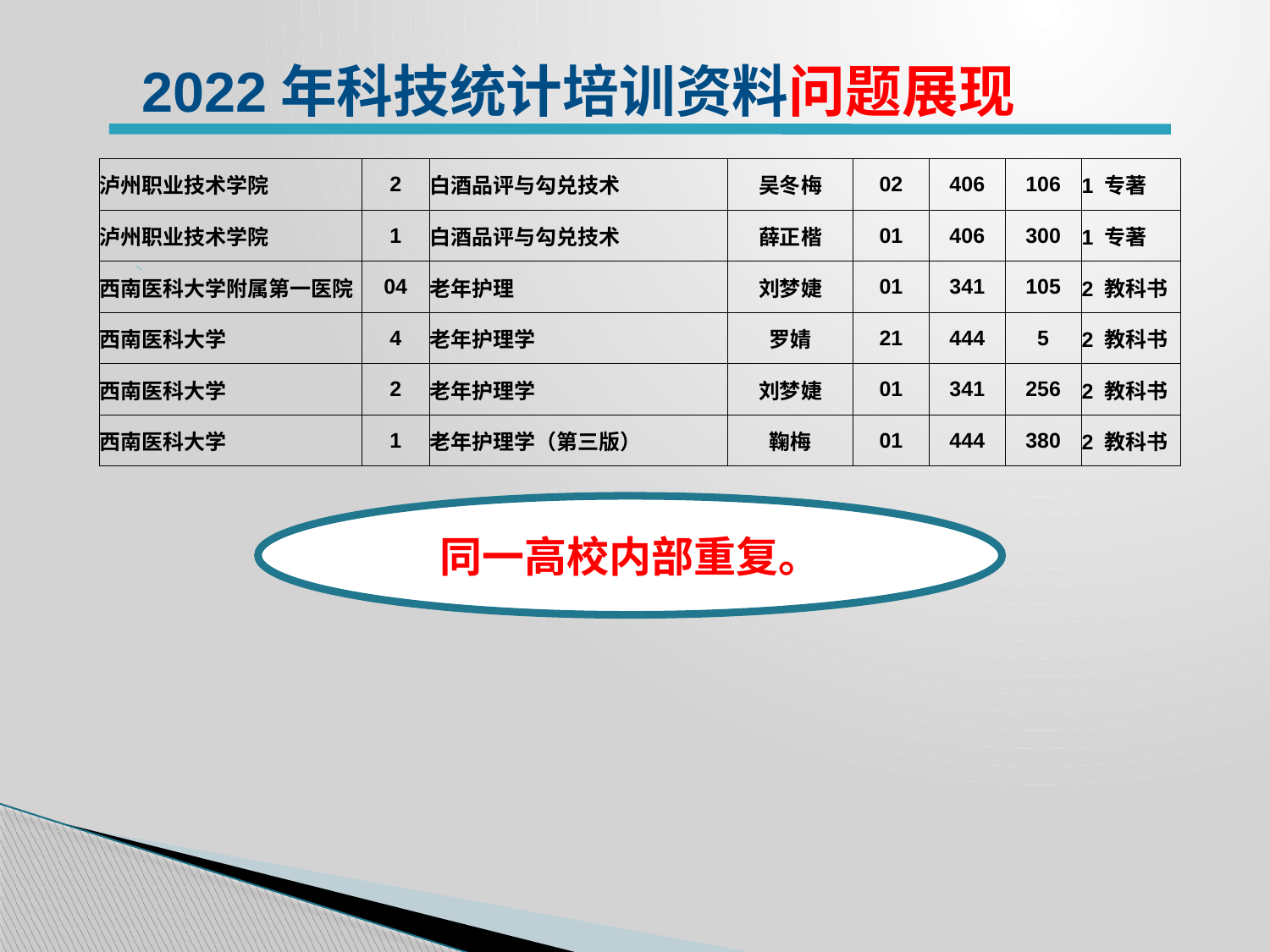

2022年科技统计培训资料问题展现
| 泸州职业技术学院 | 2 | 白酒品评与勾兑技术 | 吴冬梅 | 02 | 406 | 106 | 1 专著 |
| --- | --- | --- | --- | --- | --- | --- | --- |
| 泸州职业技术学院 | 1 | 白酒品评与勾兑技术 | 薛正楷 | 01 | 406 | 300 | 1 专著 |
| 西南医科大学附属第一医院 | 04 | 老年护理 | 刘梦婕 | 01 | 341 | 105 | 2 教科书 |
| 西南医科大学 | 4 | 老年护理学 | 罗婧 | 21 | 444 | 5 | 2 教科书 |
| 西南医科大学 | 2 | 老年护理学 | 刘梦婕 | 01 | 341 | 256 | 2 教科书 |
| 西南医科大学 | 1 | 老年护理学（第三版） | 鞠梅 | 01 | 444 | 380 | 2 教科书 |
同一高校内部重复。